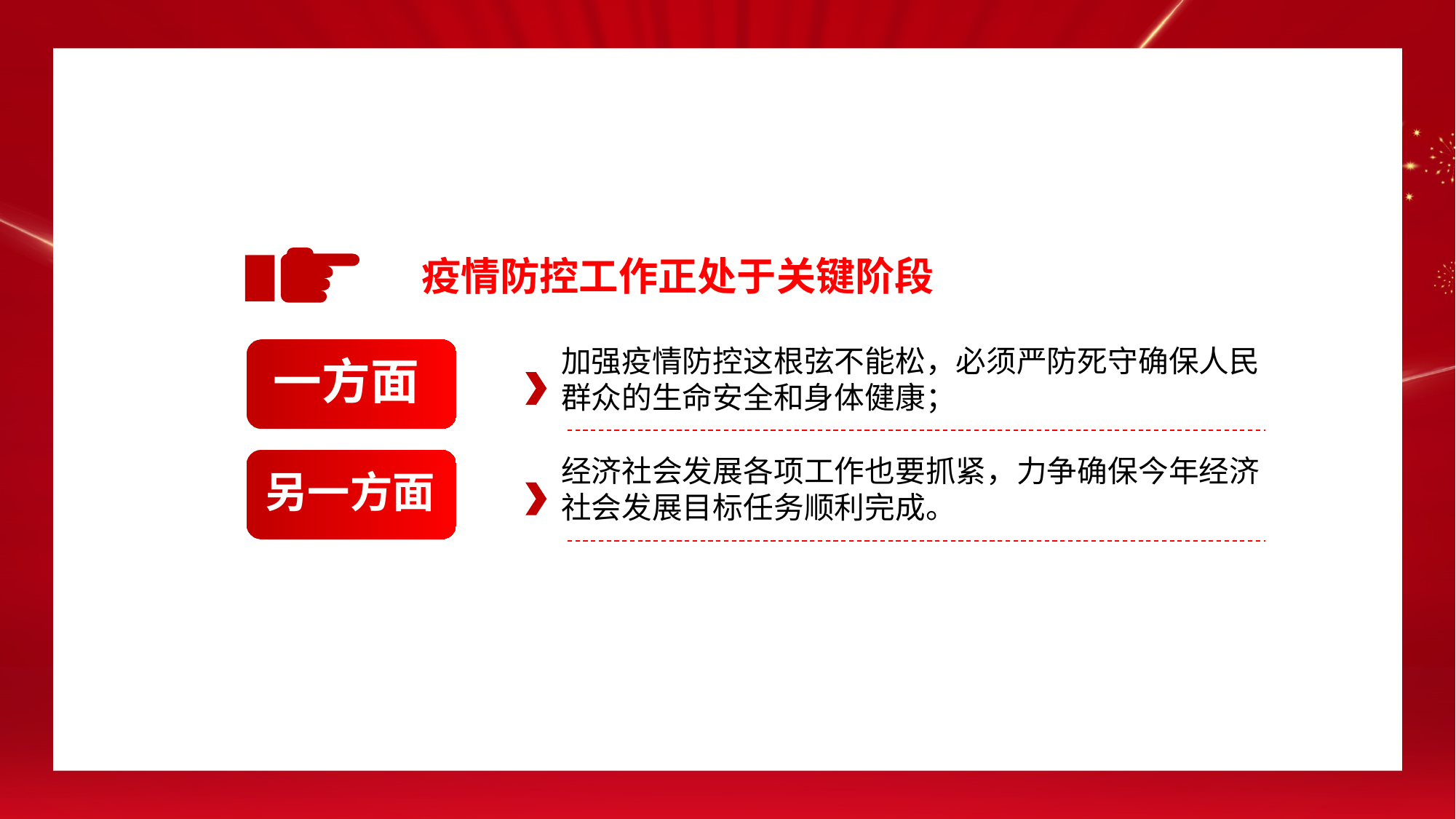

疫情防控工作正处于关键阶段

加强疫情防控这根弦不能松，必须严防死守确保人民群众的生命安全和身体健康；

一方面

经济社会发展各项工作也要抓紧，力争确保今年经济社会发展目标任务顺利完成。

另一方面